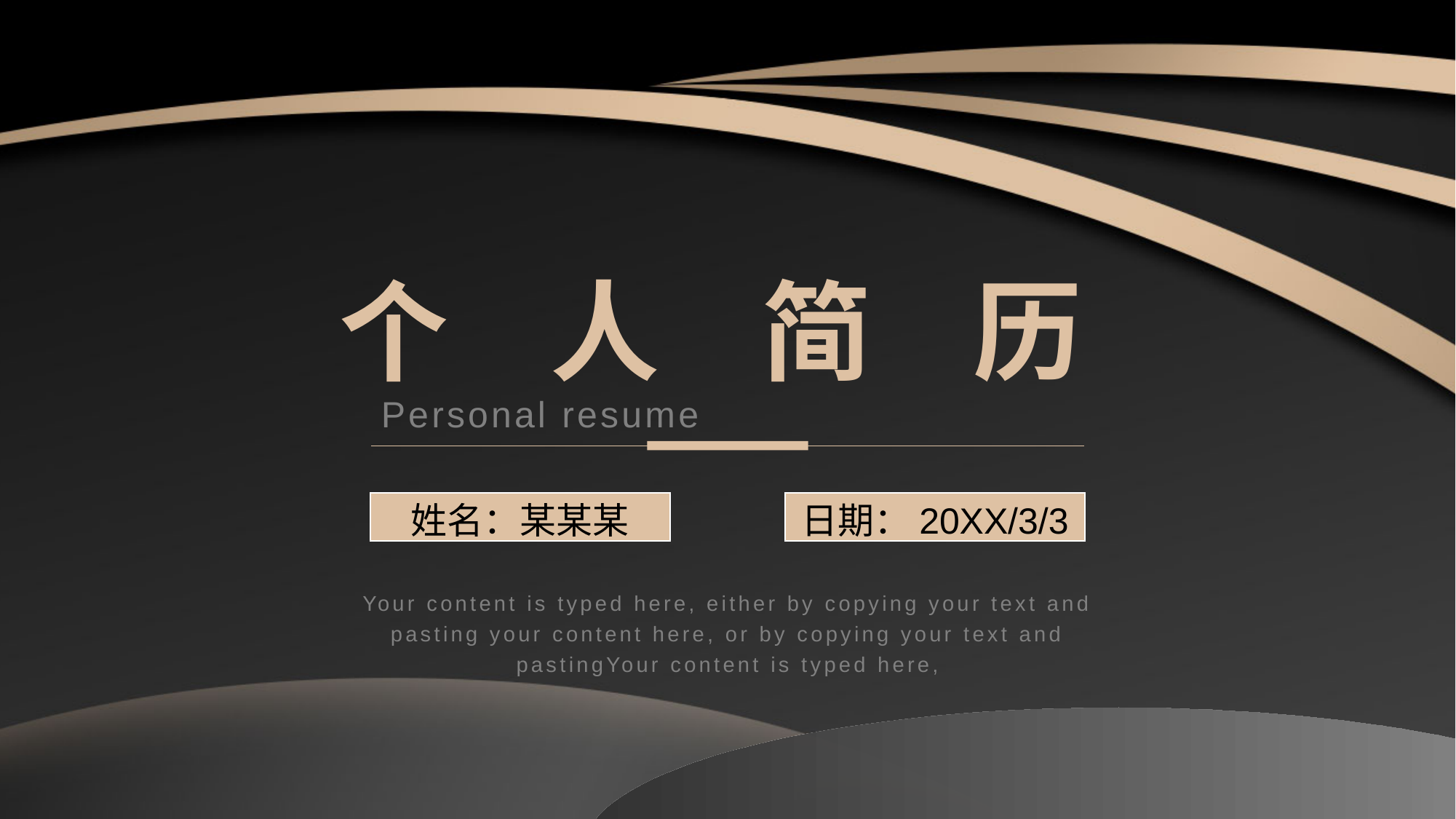

个
人
简
历
Personal resume

姓名：某某某
日期：20XX/3/3

Your content is typed here, either by copying your text and pasting your content here, or by copying your text and pastingYour content is typed here,